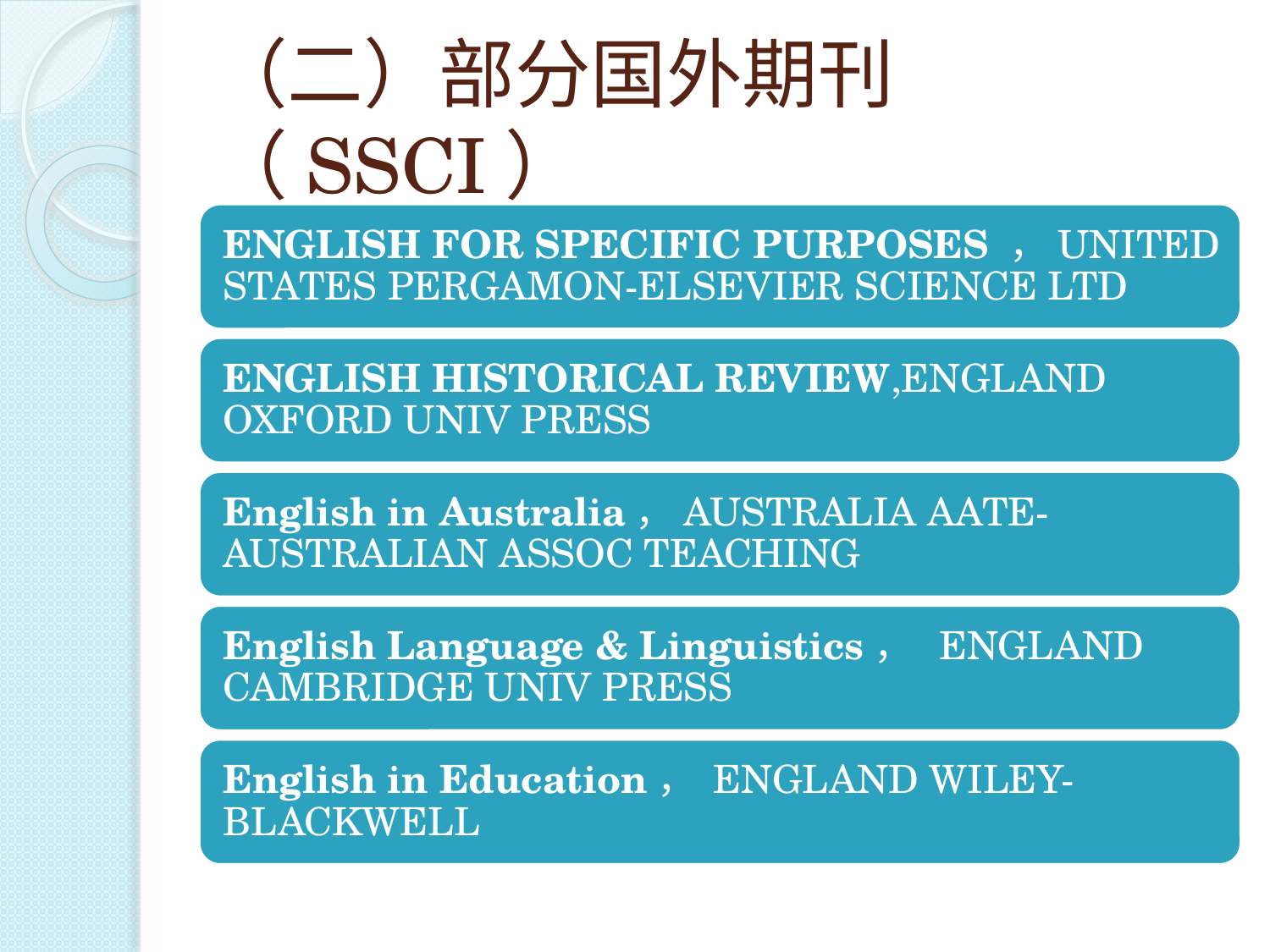

# （二）部分国外期刊（SSCI）
ENGLISH FOR SPECIFIC PURPOSES ，UNITED STATES PERGAMON-ELSEVIER SCIENCE LTD
ENGLISH HISTORICAL REVIEW,ENGLAND OXFORD UNIV PRESS
English in Australia，AUSTRALIA AATE-AUSTRALIAN ASSOC TEACHING
English Language & Linguistics，  ENGLAND CAMBRIDGE UNIV PRESS
English in Education， ENGLAND WILEY-BLACKWELL